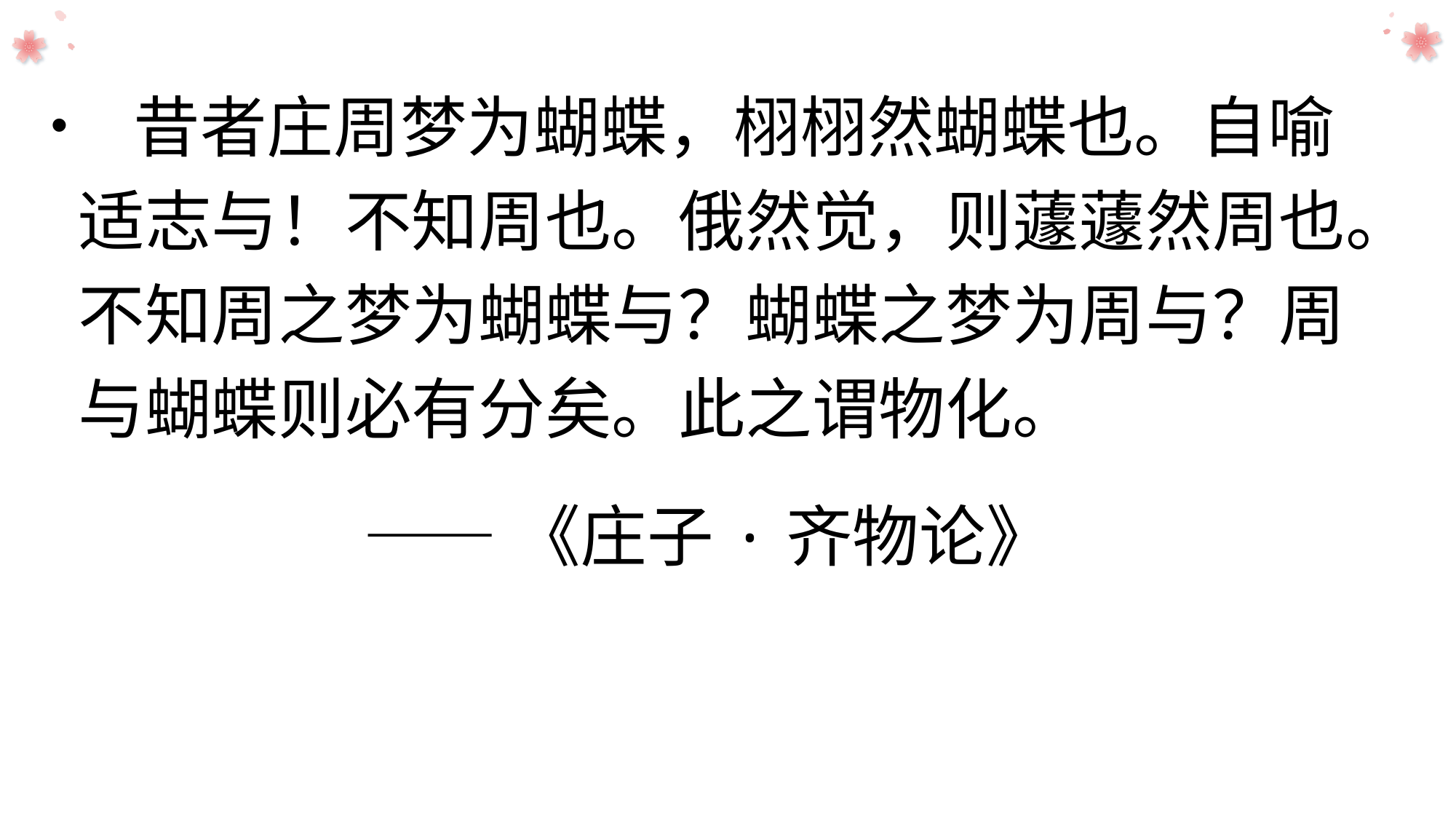

昔者庄周梦为蝴蝶，栩栩然蝴蝶也。自喻适志与！不知周也。俄然觉，则蘧蘧然周也。不知周之梦为蝴蝶与？蝴蝶之梦为周与？周与蝴蝶则必有分矣。此之谓物化。
                     ——《庄子·齐物论》